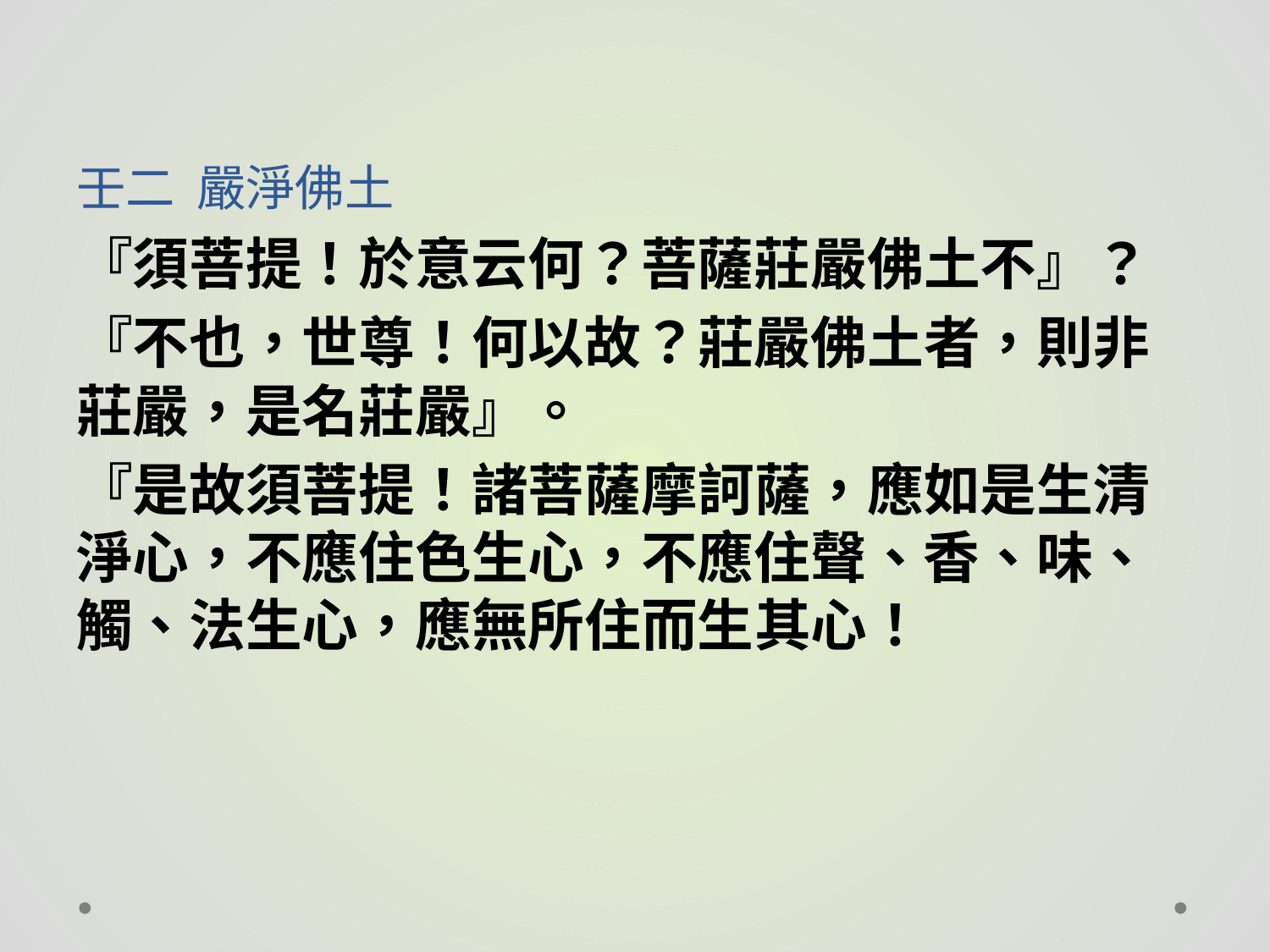

# 壬二  嚴淨佛土
『須菩提！於意云何？菩薩莊嚴佛土不』？
『不也，世尊！何以故？莊嚴佛土者，則非莊嚴，是名莊嚴』。
『是故須菩提！諸菩薩摩訶薩，應如是生清淨心，不應住色生心，不應住聲、香、味、觸、法生心，應無所住而生其心！